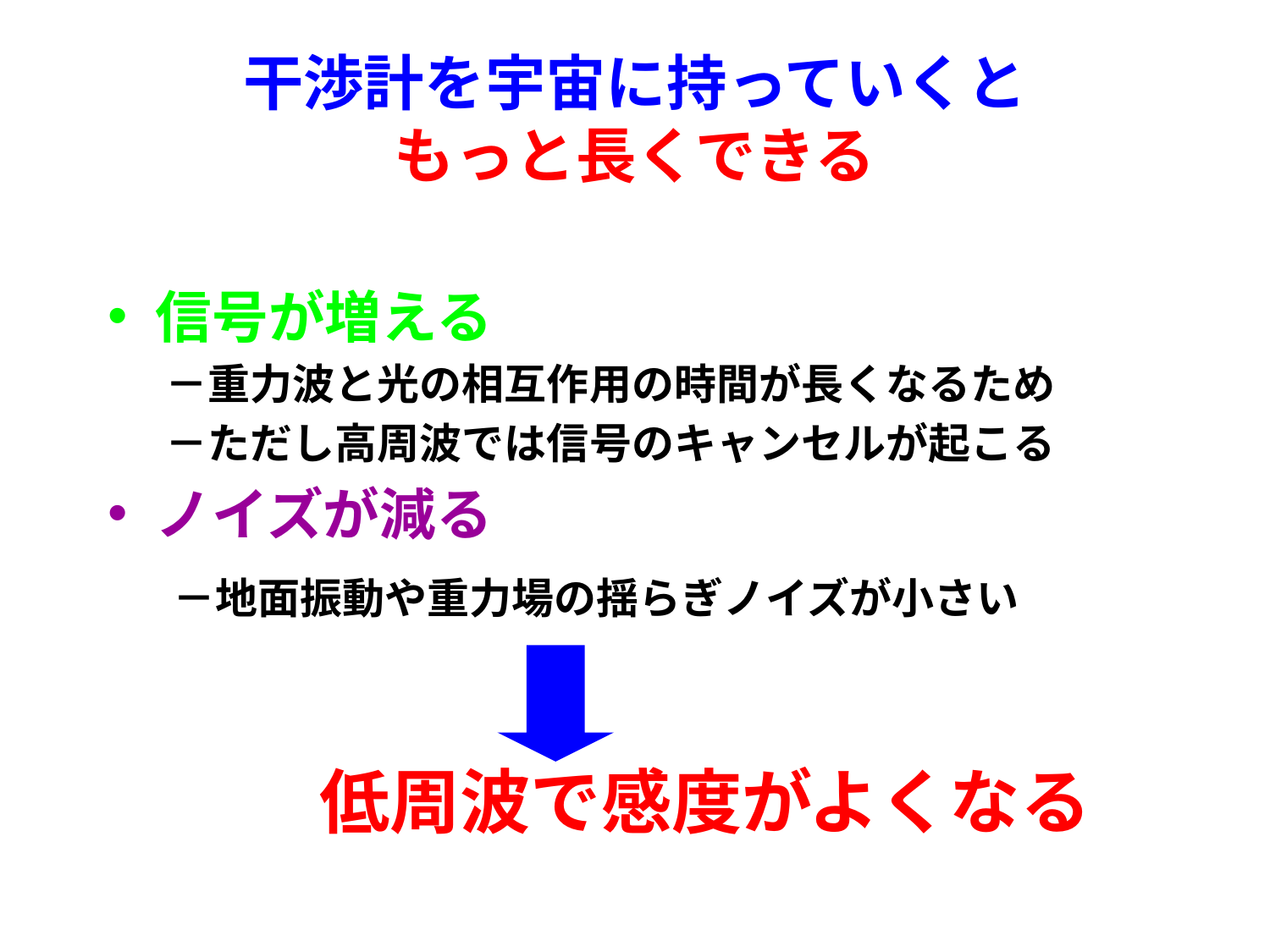

# 干渉計を宇宙に持っていくと もっと長くできる
信号が増える
     －重力波と光の相互作用の時間が長くなるため
     －ただし高周波では信号のキャンセルが起こる
ノイズが減る
    －地面振動や重力場の揺らぎノイズが小さい

　　　低周波で感度がよくなる